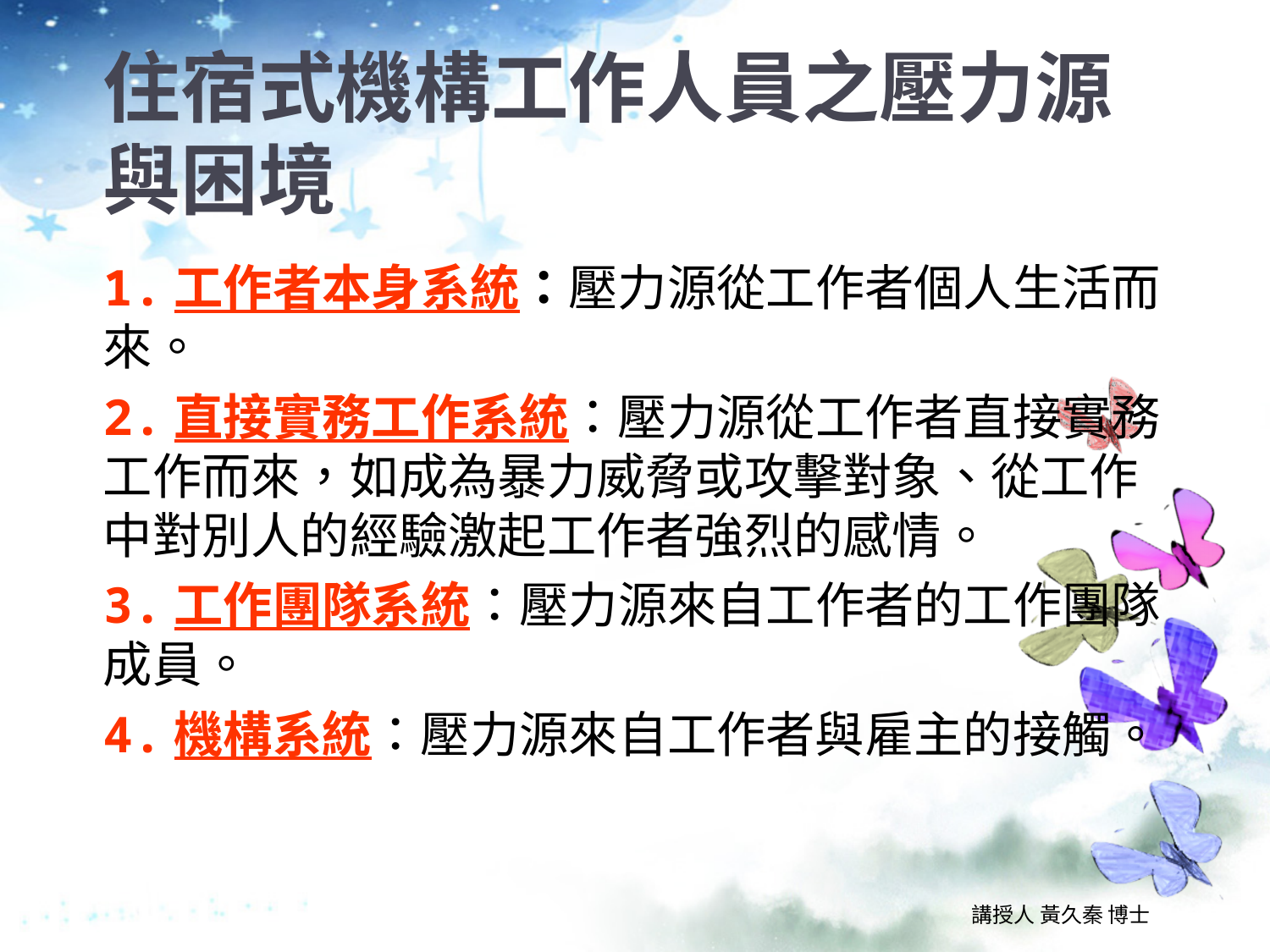

# 住宿式機構工作人員之壓力源與困境
1.工作者本身系統：壓力源從工作者個人生活而來。
2.直接實務工作系統：壓力源從工作者直接實務工作而來，如成為暴力威脅或攻擊對象、從工作中對別人的經驗激起工作者強烈的感情。
3.工作團隊系統：壓力源來自工作者的工作團隊成員。
4.機構系統：壓力源來自工作者與雇主的接觸。